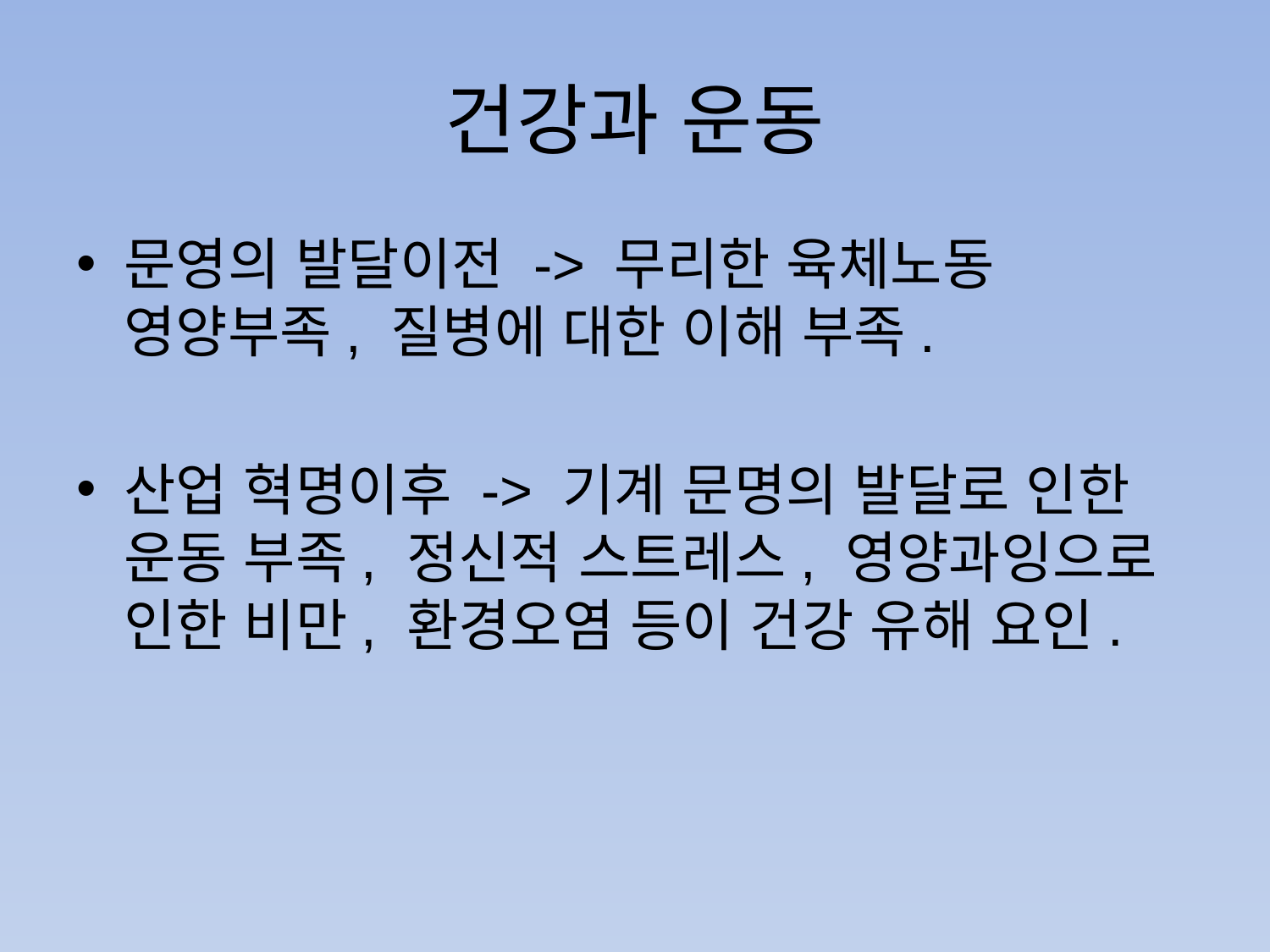

# 건강과 운동
문영의 발달이전 -> 무리한 육체노동 영양부족, 질병에 대한 이해 부족.

산업 혁명이후 -> 기계 문명의 발달로 인한 운동 부족, 정신적 스트레스, 영양과잉으로 인한 비만, 환경오염 등이 건강 유해 요인.